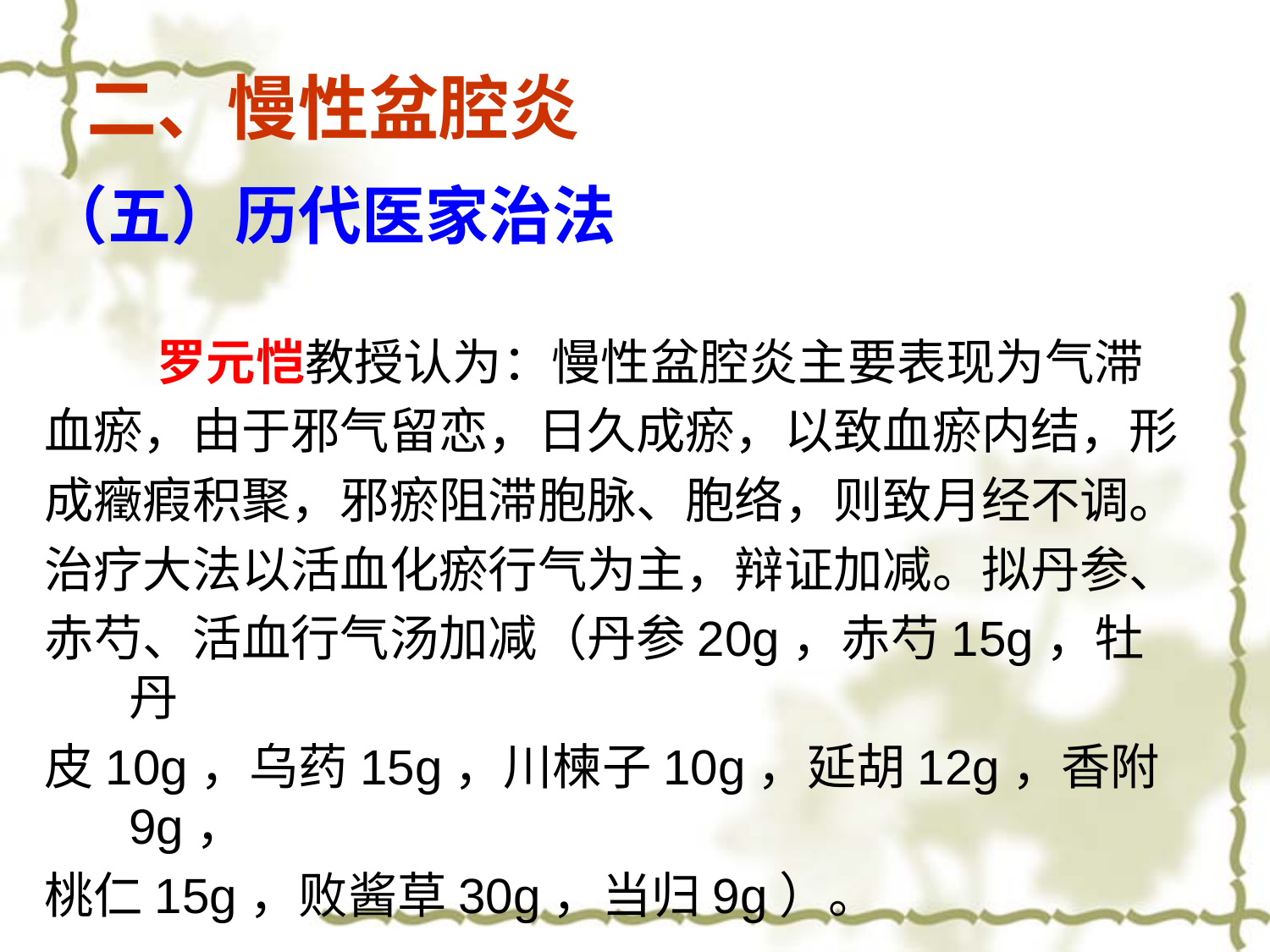

二、慢性盆腔炎
（五）历代医家治法

         罗元恺教授认为：慢性盆腔炎主要表现为气滞
血瘀，由于邪气留恋，日久成瘀，以致血瘀内结，形
成癥瘕积聚，邪瘀阻滞胞脉、胞络，则致月经不调。
治疗大法以活血化瘀行气为主，辩证加减。拟丹参、
赤芍、活血行气汤加减（丹参20g，赤芍15g，牡丹
皮10g，乌药15g，川楝子10g，延胡12g，香附9g，
桃仁15g，败酱草30g，当归9g）。